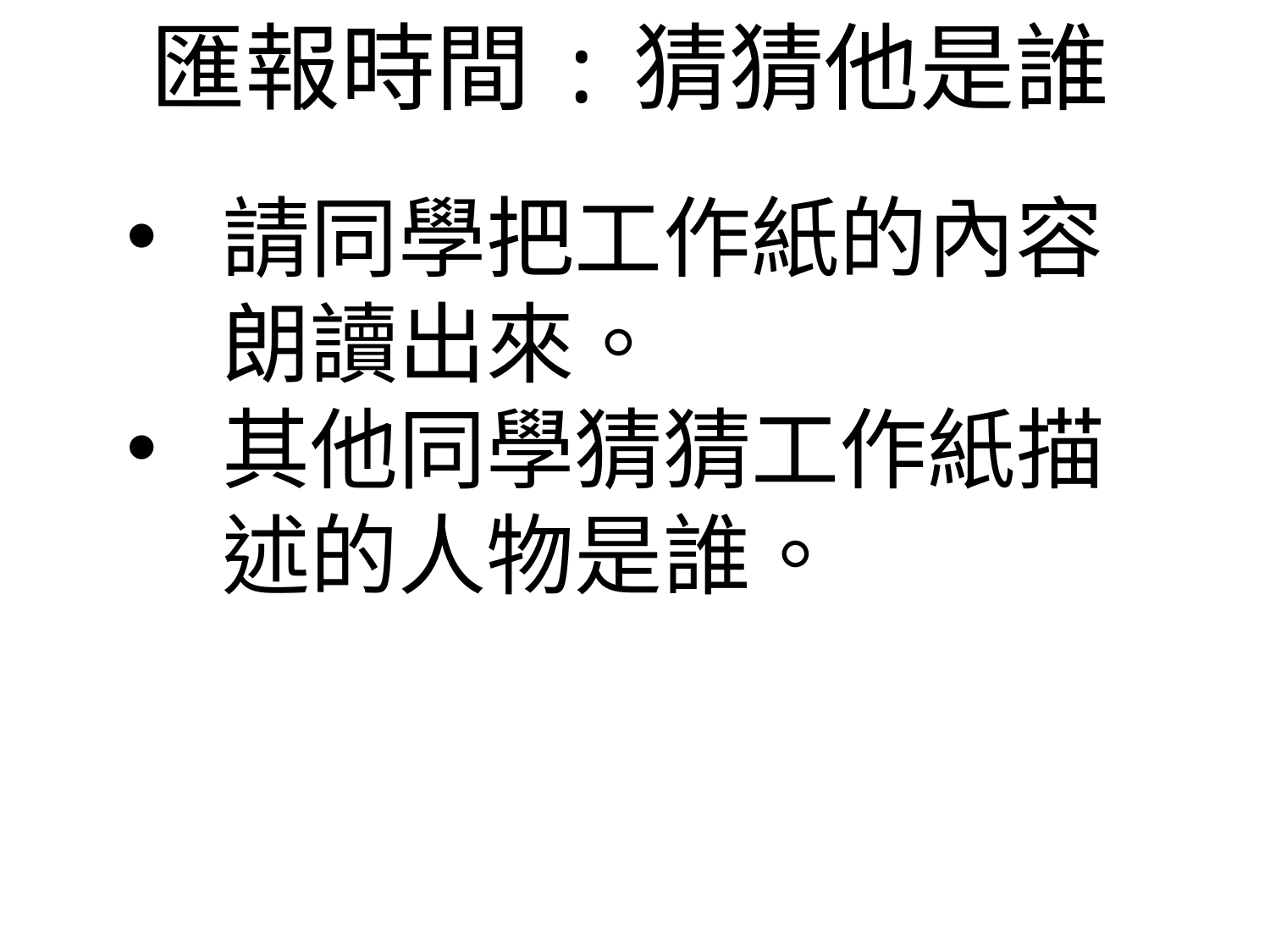

匯報時間:猜猜他是誰
請同學把工作紙的內容朗讀出來。
其他同學猜猜工作紙描述的人物是誰。